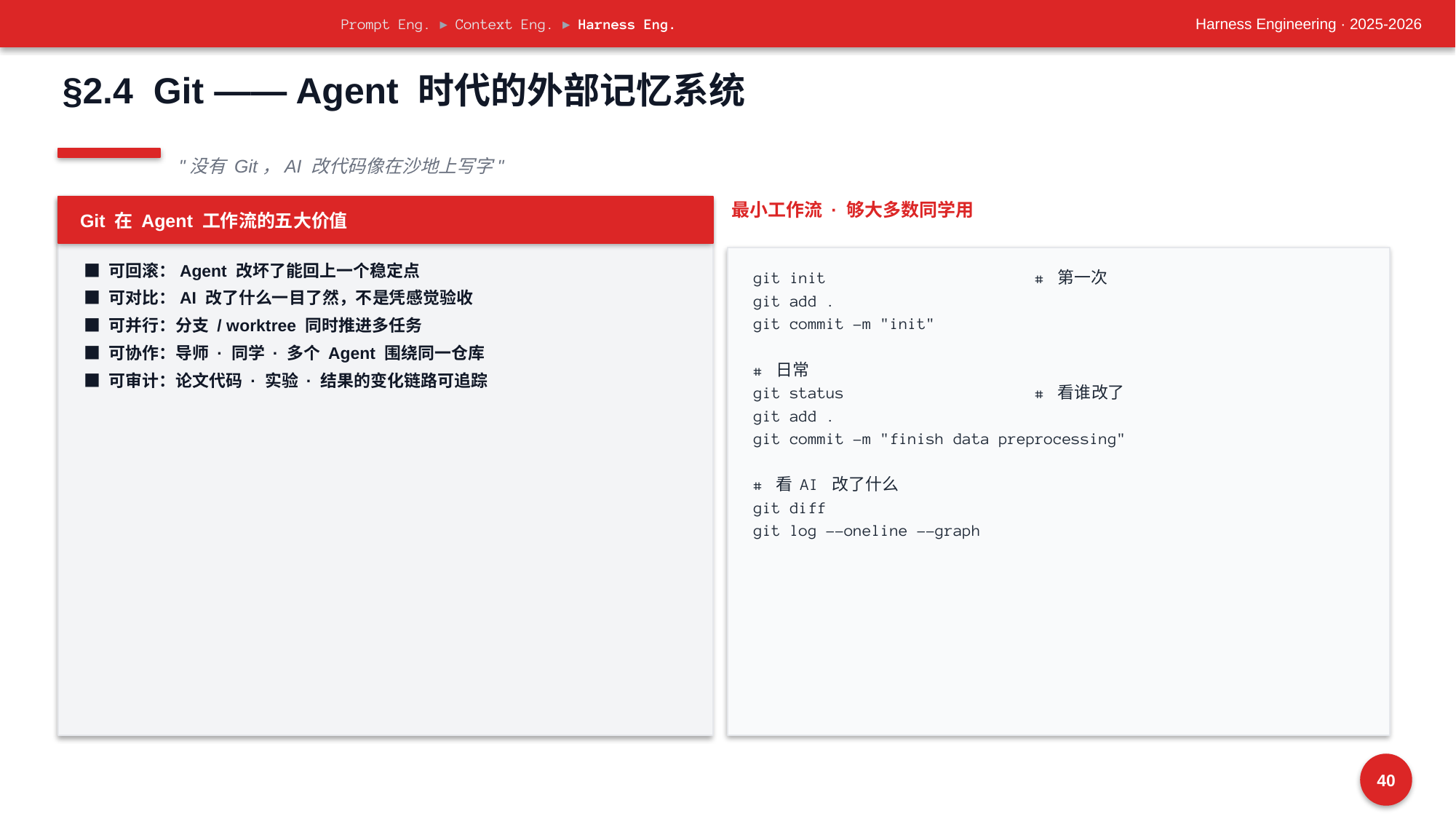

Prompt Eng.  ▸  Context Eng.  ▸  Harness Eng.
Harness Engineering · 2025-2026
§2.4  Git —— Agent 时代的外部记忆系统
"没有 Git，AI 改代码像在沙地上写字"

Git 在 Agent 工作流的五大价值
最小工作流 · 够大多数同学用

■ 可回滚：Agent 改坏了能回上一个稳定点
■ 可对比：AI 改了什么一目了然，不是凭感觉验收
■ 可并行：分支 / worktree 同时推进多任务
■ 可协作：导师 · 同学 · 多个 Agent 围绕同一仓库
■ 可审计：论文代码 · 实验 · 结果的变化链路可追踪
git init                       # 第一次
git add .
git commit -m "init"

# 日常
git status                     # 看谁改了
git add .
git commit -m "finish data preprocessing"

# 看 AI 改了什么
git diff
git log --oneline --graph

40